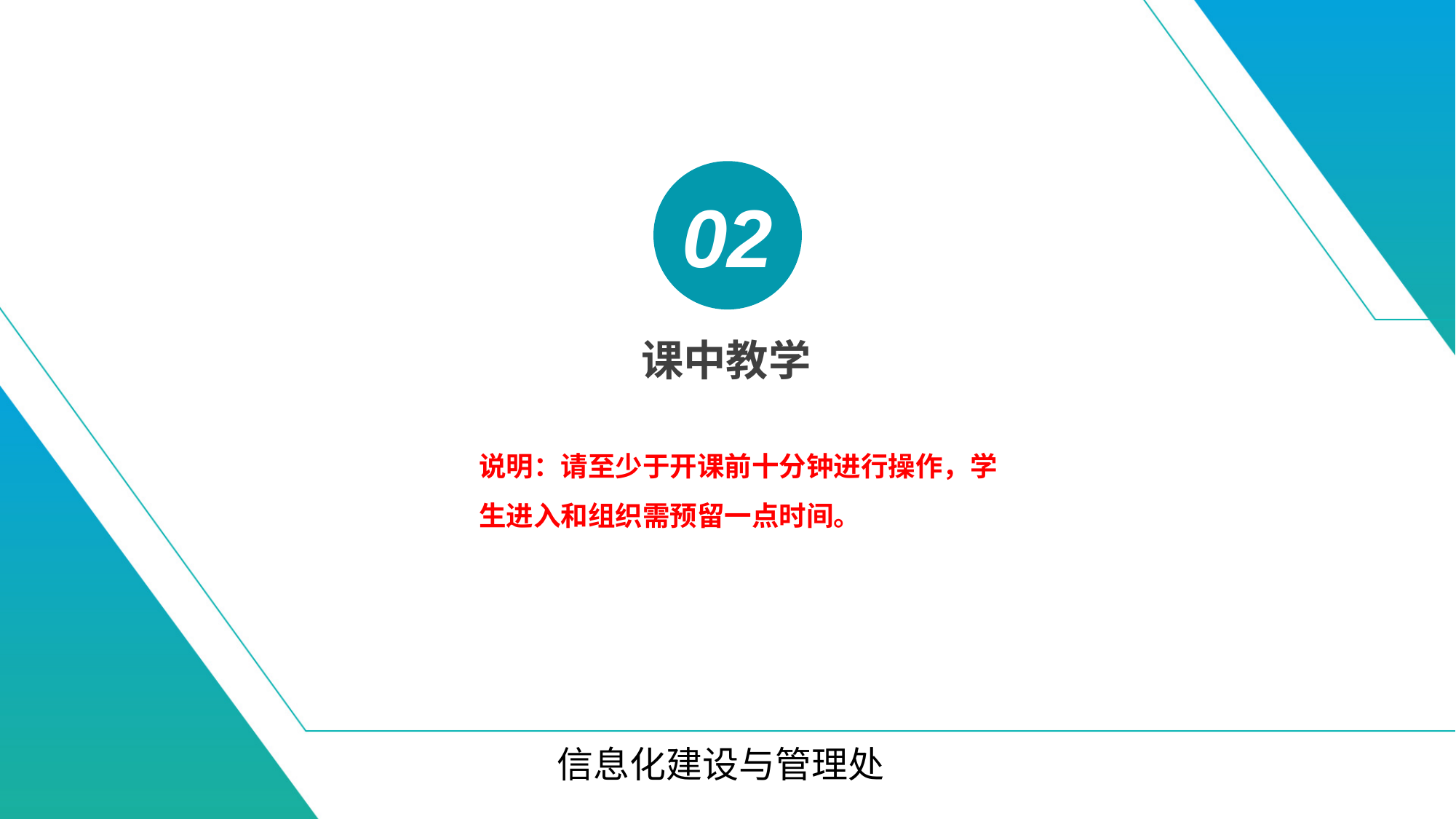

02
课中教学
说明：请至少于开课前十分钟进行操作，学生进入和组织需预留一点时间。
信息化建设与管理处